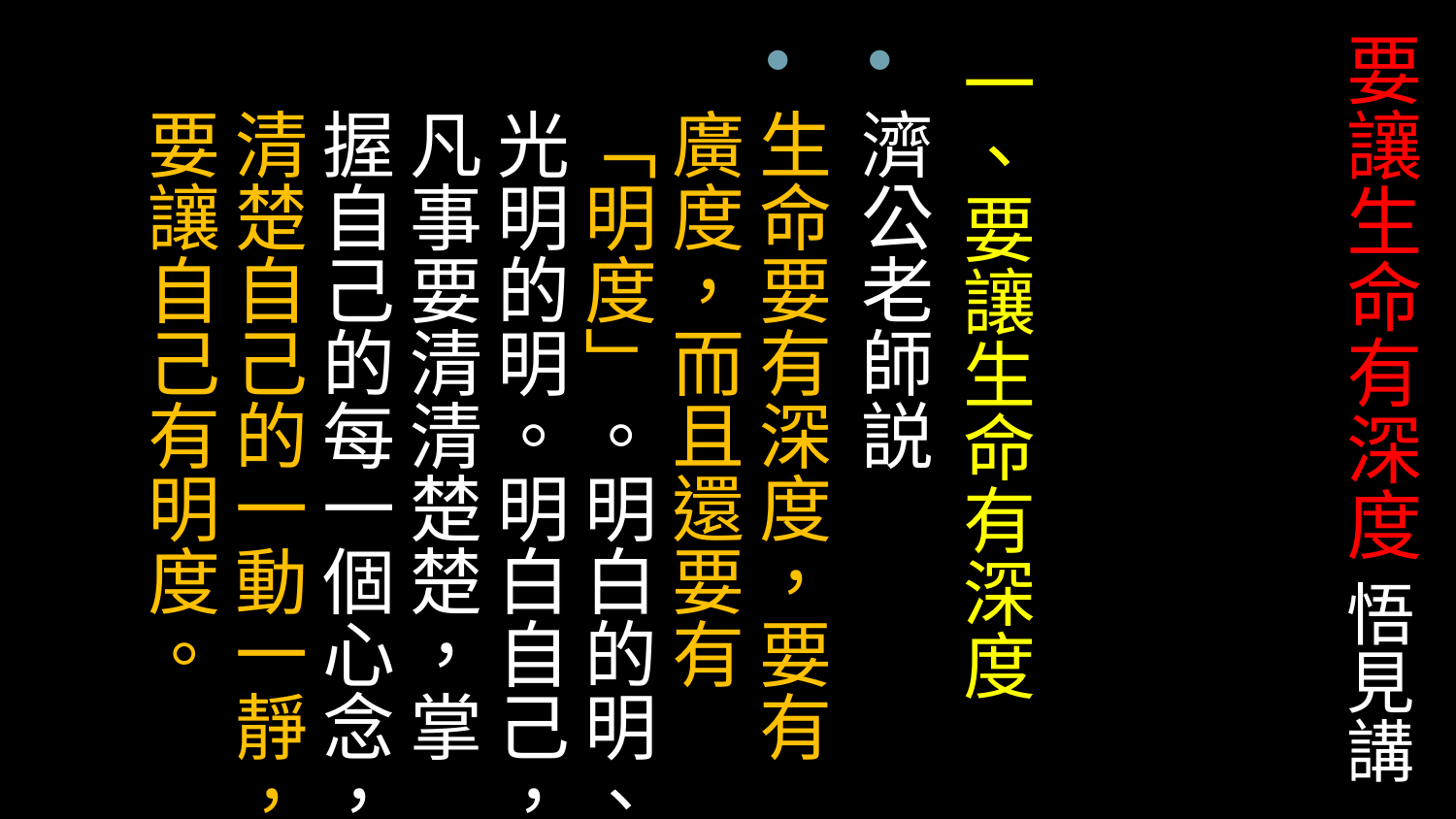

# 要讓生命有深度 悟見講
一、要讓生命有深度
濟公老師説
生命要有深度，要有廣度，而且還要有「明度」。明白的明、光明的明。明白自己，凡事要清清楚楚，掌握自己的每一個心念，清楚自己的一動一靜，要讓自己有明度。